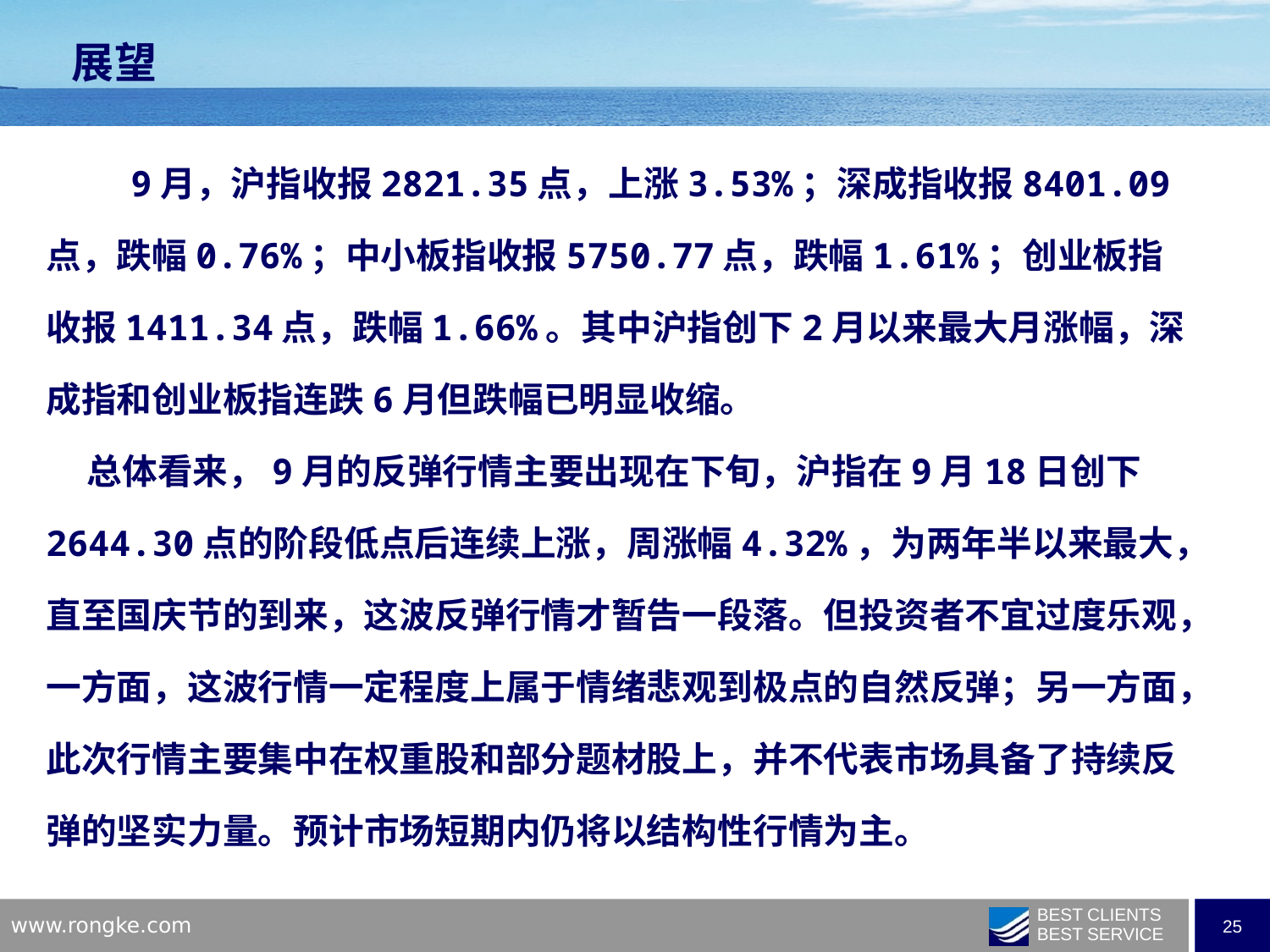

展望
    9月，沪指收报2821.35点，上涨3.53%；深成指收报8401.09点，跌幅0.76%；中小板指收报5750.77点，跌幅1.61%；创业板指收报1411.34点，跌幅1.66%。其中沪指创下2月以来最大月涨幅，深成指和创业板指连跌6月但跌幅已明显收缩。
    总体看来，9月的反弹行情主要出现在下旬，沪指在9月18日创下2644.30点的阶段低点后连续上涨，周涨幅4.32%，为两年半以来最大，直至国庆节的到来，这波反弹行情才暂告一段落。但投资者不宜过度乐观，一方面，这波行情一定程度上属于情绪悲观到极点的自然反弹；另一方面，此次行情主要集中在权重股和部分题材股上，并不代表市场具备了持续反弹的坚实力量。预计市场短期内仍将以结构性行情为主。